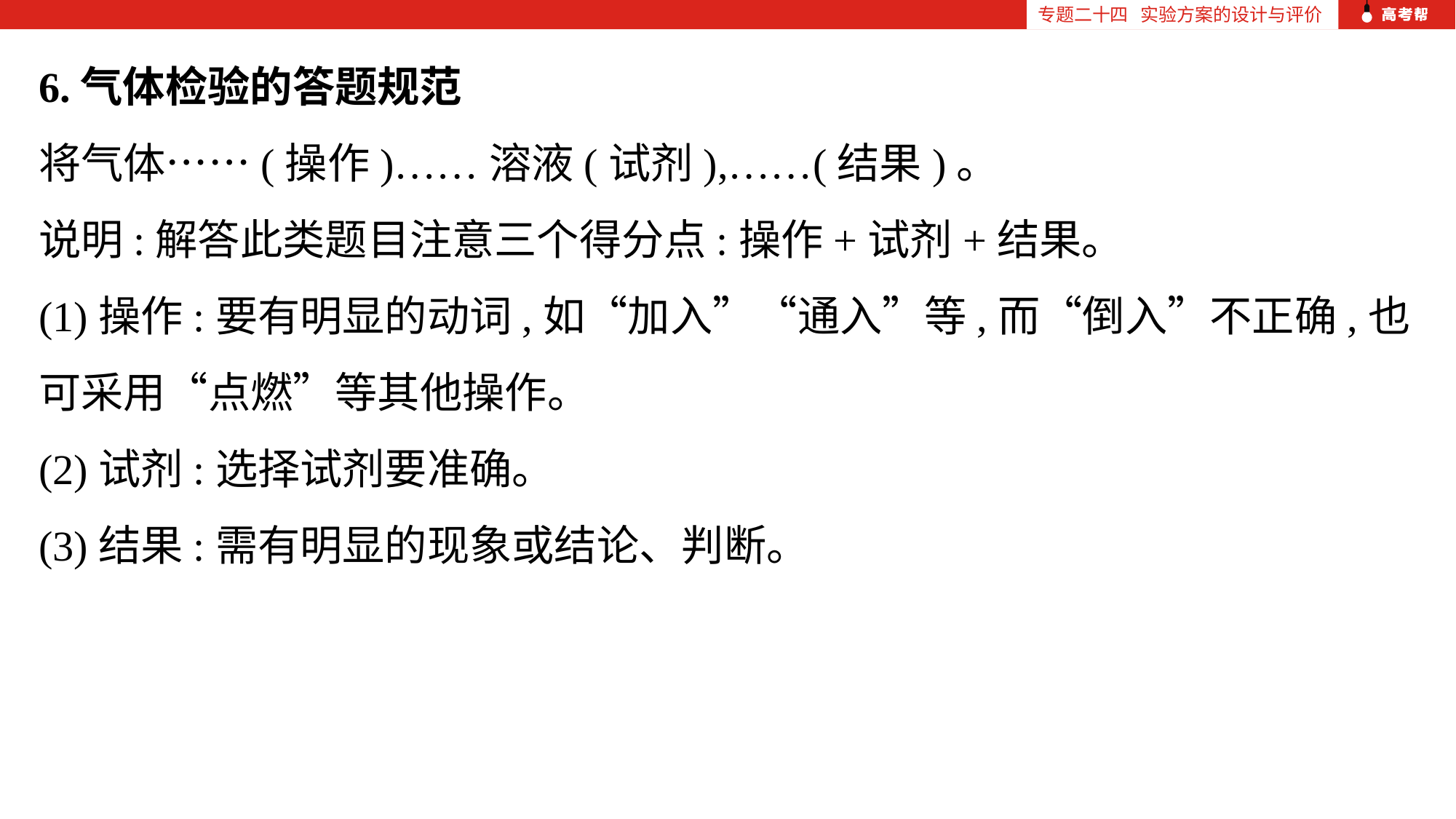

专题二十四   实验方案的设计与评价
6.气体检验的答题规范
将气体……(操作)……溶液(试剂),……(结果)。
说明:解答此类题目注意三个得分点:操作+试剂+结果。
(1)操作:要有明显的动词,如“加入”“通入”等,而“倒入”不正确,也可采用“点燃”等其他操作。
(2)试剂:选择试剂要准确。
(3)结果:需有明显的现象或结论、判断。